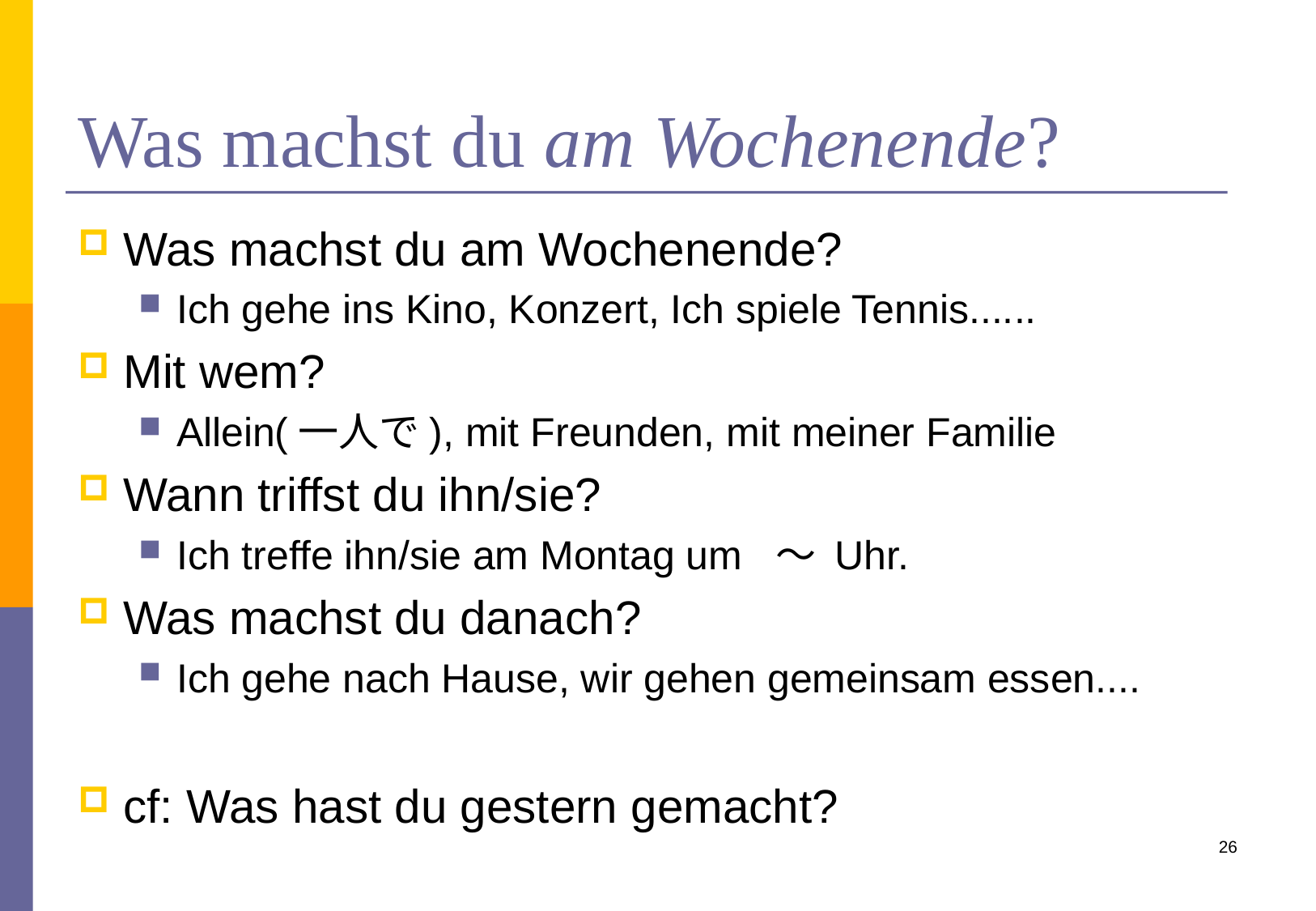

# Was machst du am Wochenende?
Was machst du am Wochenende?
Ich gehe ins Kino, Konzert, Ich spiele Tennis......
Mit wem?
Allein(一人で), mit Freunden, mit meiner Familie
Wann triffst du ihn/sie?
Ich treffe ihn/sie am Montag um  ～ Uhr.
Was machst du danach?
Ich gehe nach Hause, wir gehen gemeinsam essen....

cf: Was hast du gestern gemacht?

26